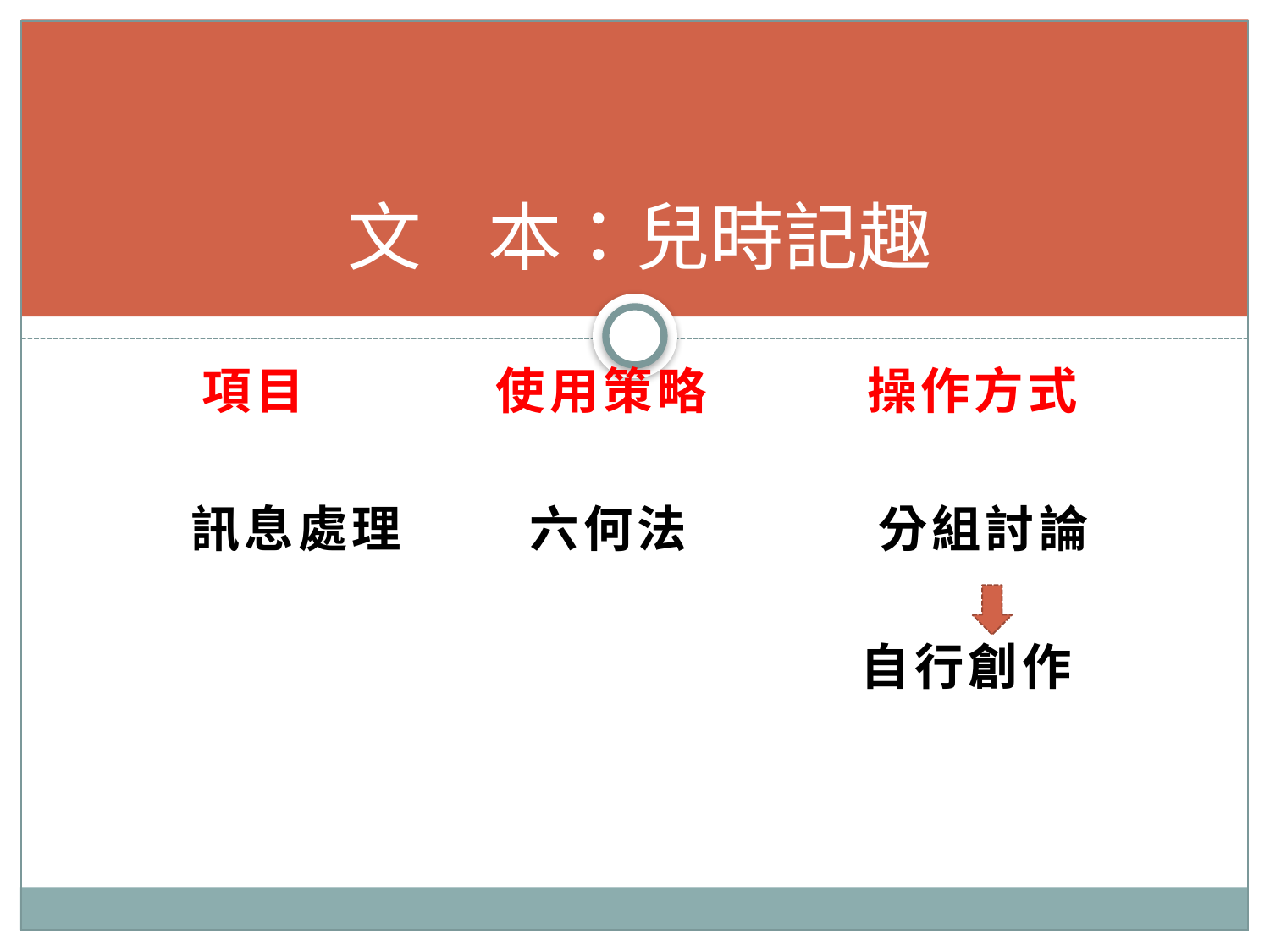

# 文    本：兒時記趣
項目            使用策略          操作方式

訊息處理        六何法            分組討論

                                           自行創作